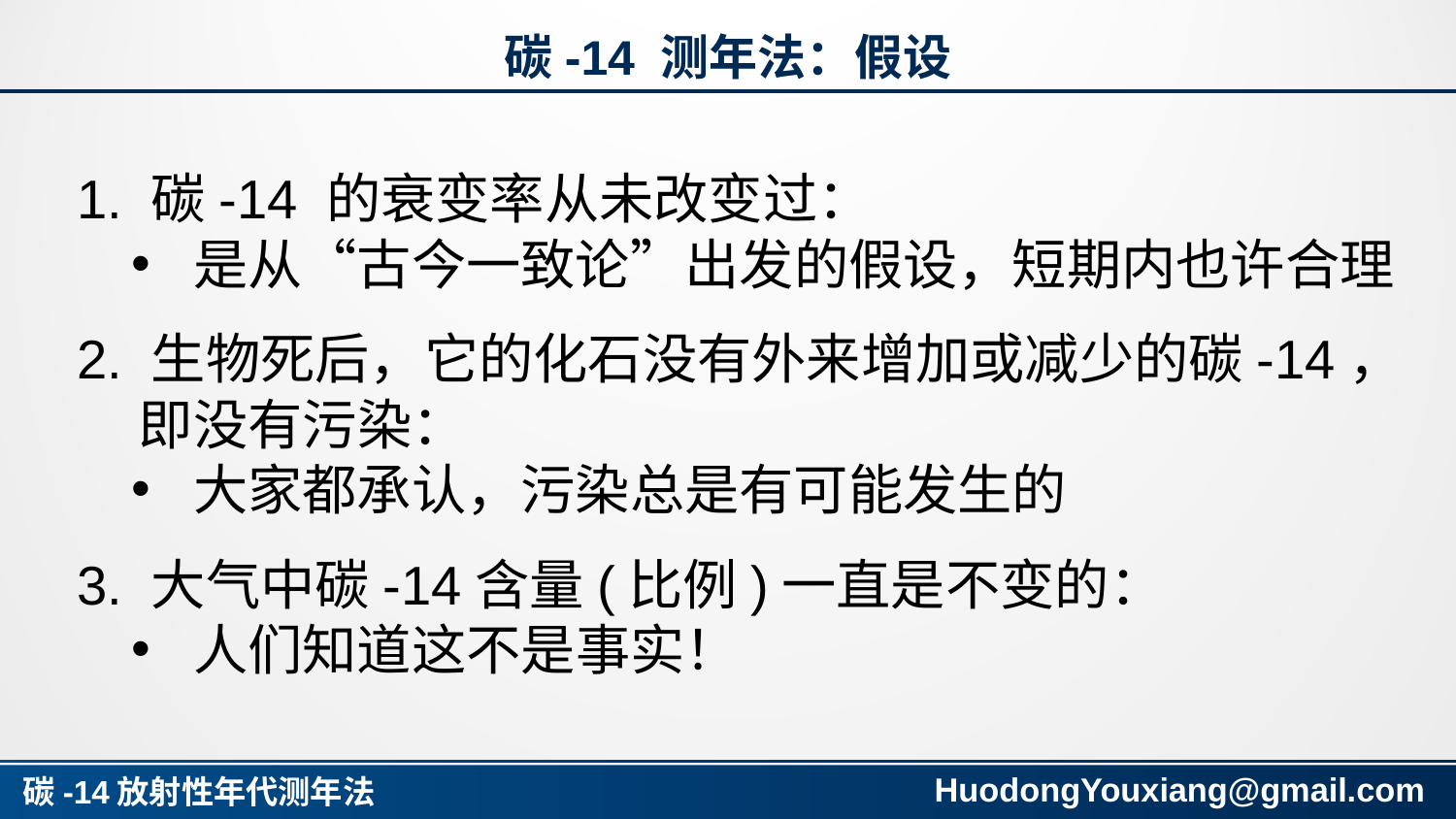

# 碳-14 测年法：假设
1. 碳-14 的衰变率从未改变过：
是从“古今一致论”出发的假设，短期内也许合理

2. 生物死后，它的化石没有外来增加或减少的碳-14，即没有污染：
大家都承认，污染总是有可能发生的

3. 大气中碳-14含量(比例)一直是不变的：
人们知道这不是事实！